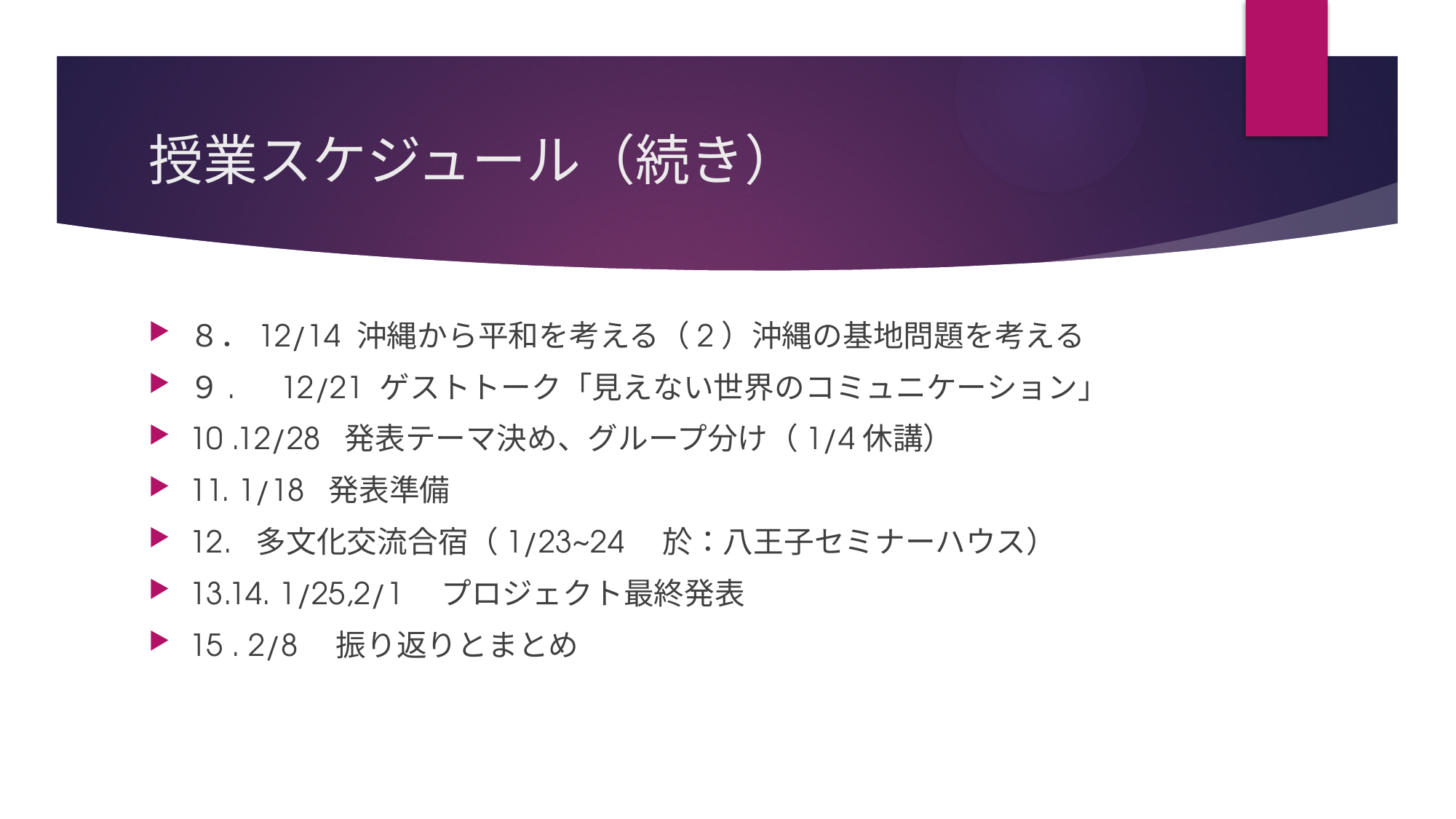

# 授業スケジュール（続き）
８．12/14 沖縄から平和を考える（2）沖縄の基地問題を考える
９.　12/21 ゲストトーク「見えない世界のコミュニケーション」
10 .12/28  発表テーマ決め、グループ分け（1/4休講）
11. 1/18  発表準備
12.  多文化交流合宿（1/23~24　於：八王子セミナーハウス）
13.14. 1/25,2/1　プロジェクト最終発表
15 . 2/8　振り返りとまとめ